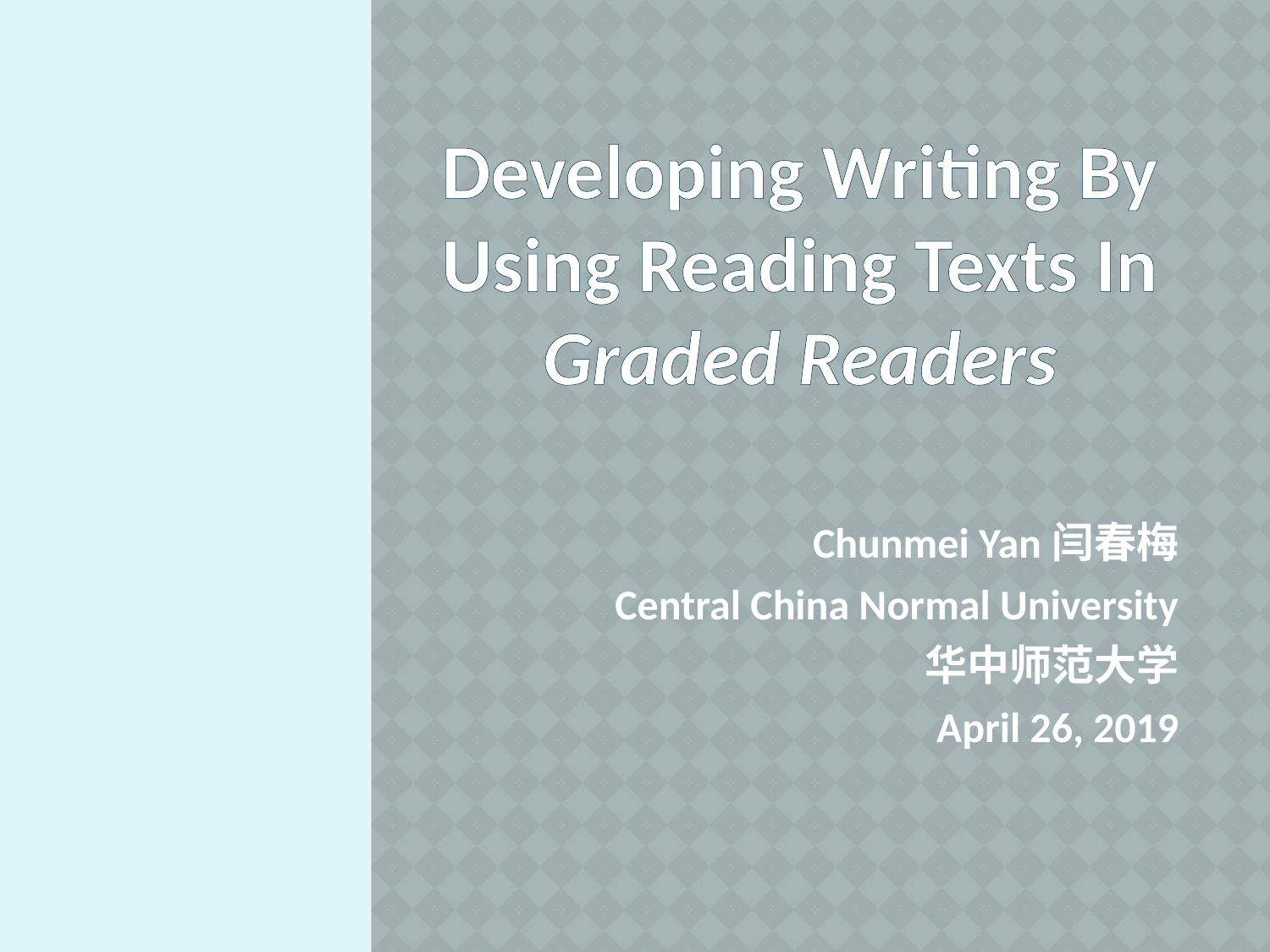

# Developing Writing By Using Reading Texts In Graded Readers
Chunmei Yan闫春梅
Central China Normal University
华中师范大学
April 26, 2019